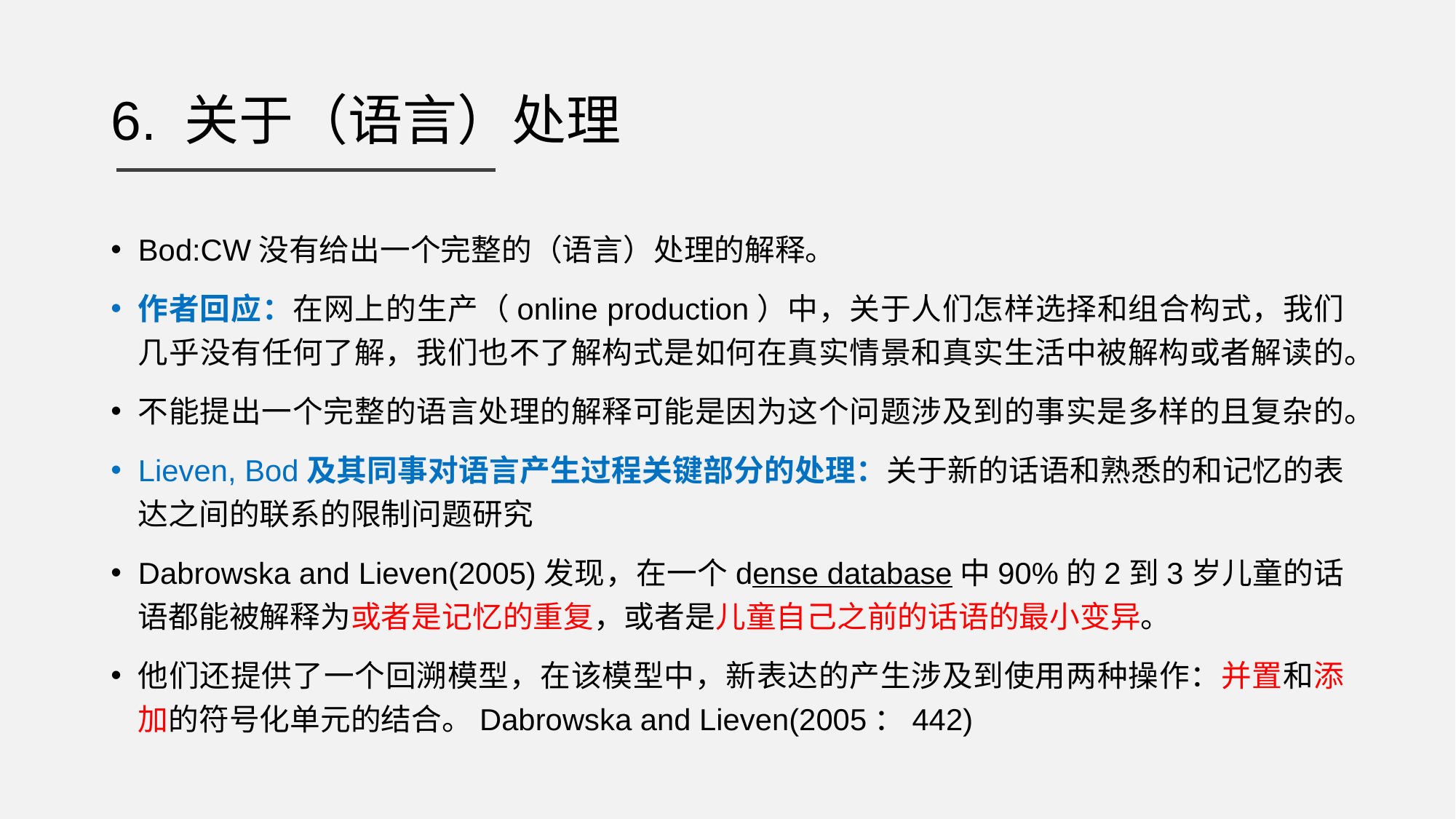

# 6. 关于（语言）处理
Bod:CW没有给出一个完整的（语言）处理的解释。
作者回应：在网上的生产（online production）中，关于人们怎样选择和组合构式，我们几乎没有任何了解，我们也不了解构式是如何在真实情景和真实生活中被解构或者解读的。
不能提出一个完整的语言处理的解释可能是因为这个问题涉及到的事实是多样的且复杂的。
Lieven, Bod及其同事对语言产生过程关键部分的处理：关于新的话语和熟悉的和记忆的表达之间的联系的限制问题研究
Dabrowska and Lieven(2005)发现，在一个dense database中90%的2到3岁儿童的话语都能被解释为或者是记忆的重复，或者是儿童自己之前的话语的最小变异。
他们还提供了一个回溯模型，在该模型中，新表达的产生涉及到使用两种操作：并置和添加的符号化单元的结合。Dabrowska and Lieven(2005：442)